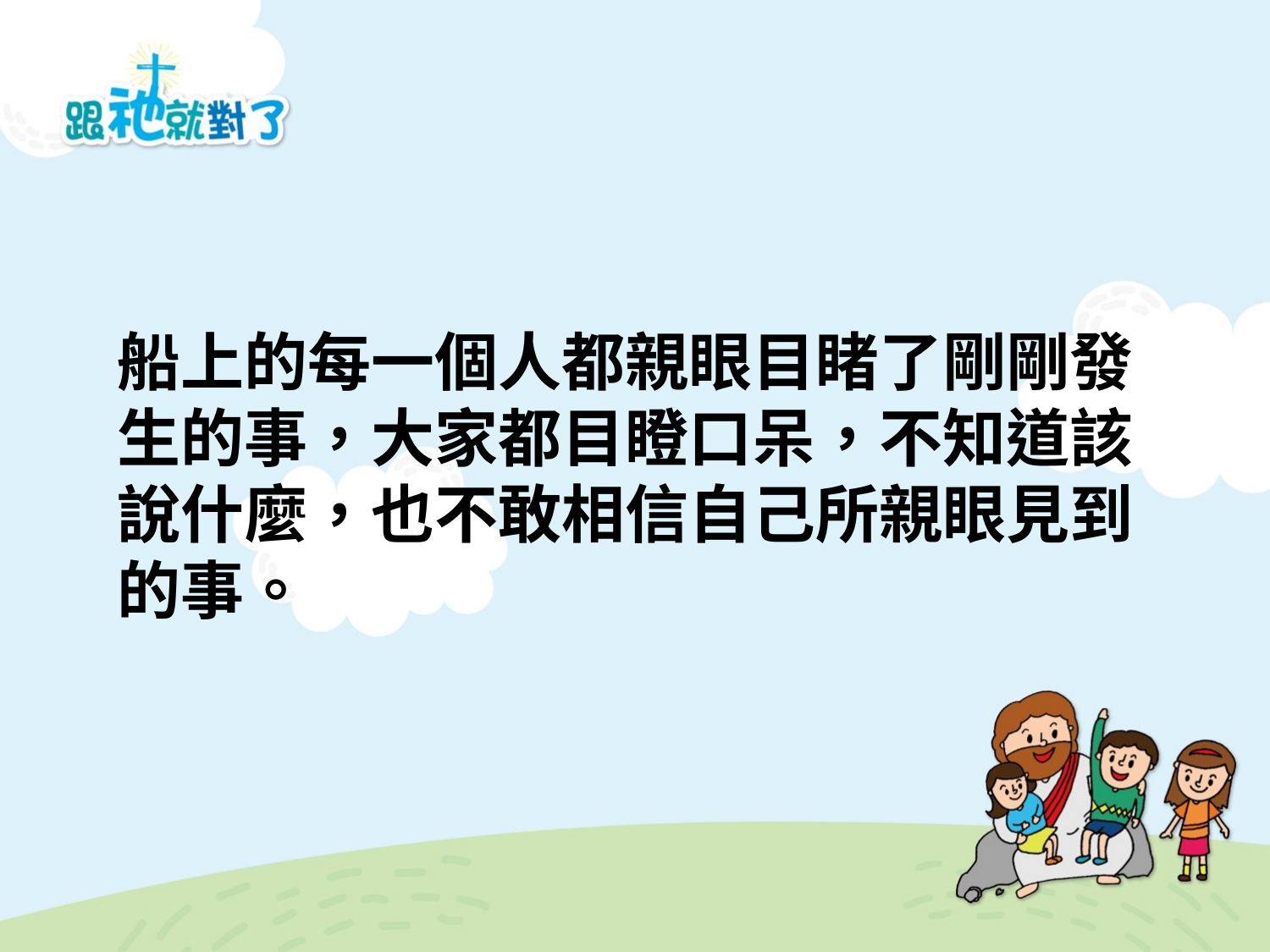

船上的每一個人都親眼目睹了剛剛發生的事，大家都目瞪口呆，不知道該說什麼，也不敢相信自己所親眼見到的事。